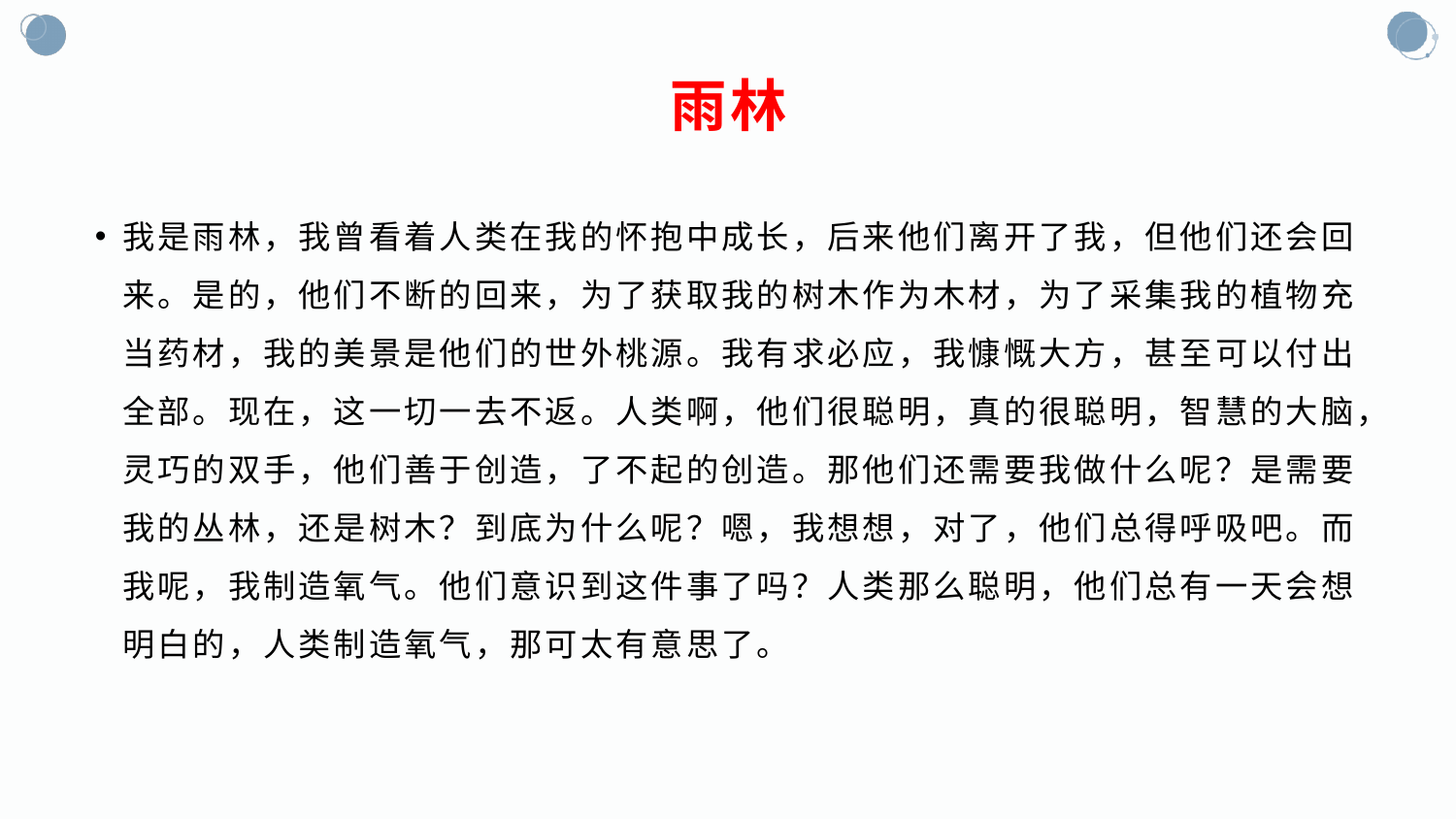

# 雨林
我是雨林，我曾看着人类在我的怀抱中成长，后来他们离开了我，但他们还会回来。是的，他们不断的回来，为了获取我的树木作为木材，为了采集我的植物充当药材，我的美景是他们的世外桃源。我有求必应，我慷慨大方，甚至可以付出全部。现在，这一切一去不返。人类啊，他们很聪明，真的很聪明，智慧的大脑，灵巧的双手，他们善于创造，了不起的创造。那他们还需要我做什么呢？是需要我的丛林，还是树木？到底为什么呢？嗯，我想想，对了，他们总得呼吸吧。而我呢，我制造氧气。他们意识到这件事了吗？人类那么聪明，他们总有一天会想明白的，人类制造氧气，那可太有意思了。